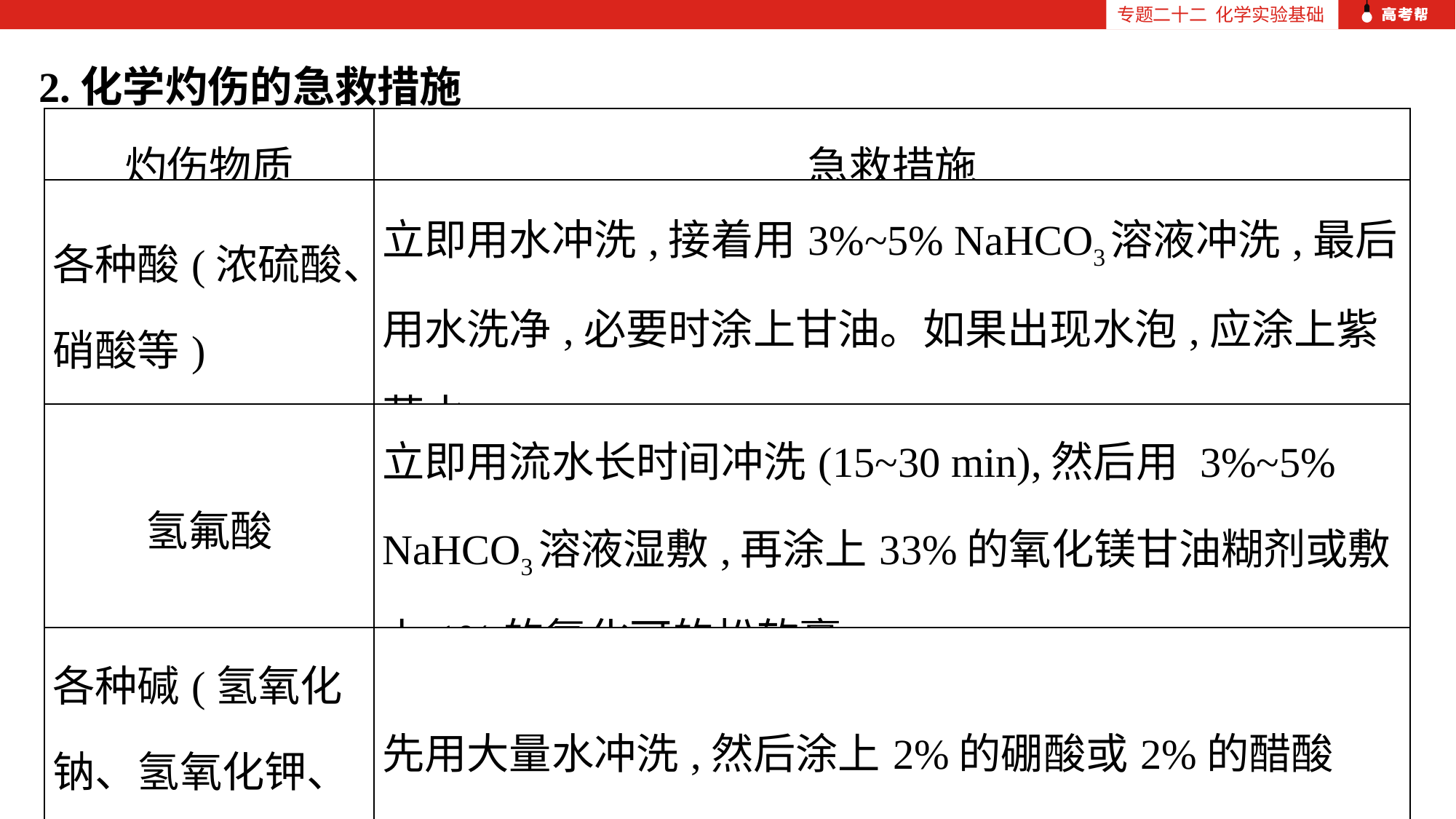

专题二十二  化学实验基础
2.化学灼伤的急救措施
| 灼伤物质 | 急救措施 |
| --- | --- |
| 各种酸(浓硫酸、硝酸等) | 立即用水冲洗,接着用3%~5% NaHCO3溶液冲洗,最后用水洗净,必要时涂上甘油。如果出现水泡,应涂上紫药水 |
| 氢氟酸 | 立即用流水长时间冲洗(15~30 min),然后用 3%~5% NaHCO3溶液湿敷,再涂上33%的氧化镁甘油糊剂或敷上1%的氢化可的松软膏 |
| 各种碱(氢氧化钠、氢氧化钾、氨水等) | 先用大量水冲洗,然后涂上2%的硼酸或2%的醋酸 |